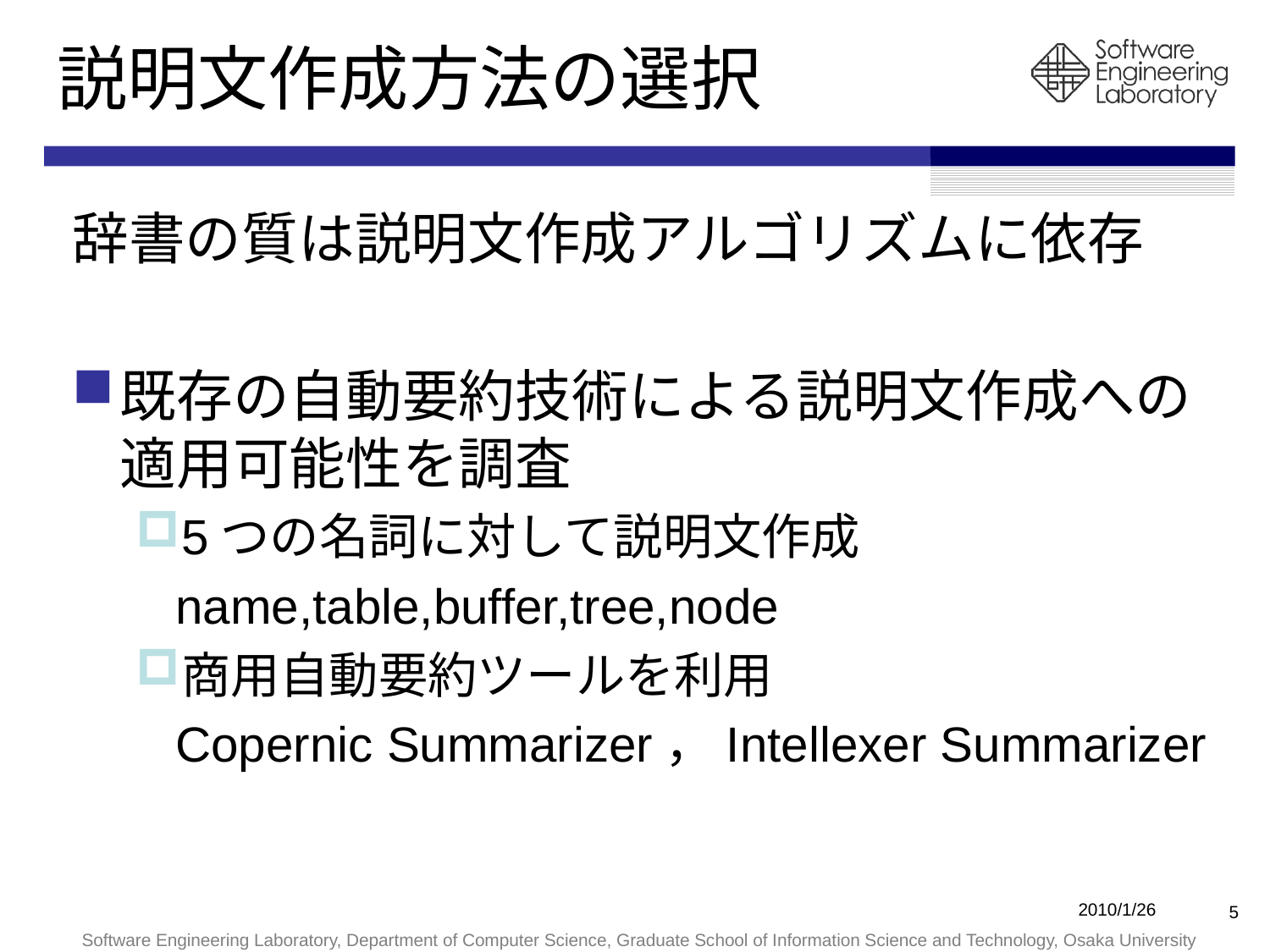

# 説明文作成方法の選択
辞書の質は説明文作成アルゴリズムに依存

既存の自動要約技術による説明文作成への適用可能性を調査
5つの名詞に対して説明文作成
	name,table,buffer,tree,node
商用自動要約ツールを利用
	Copernic Summarizer，Intellexer Summarizer

2010/1/26
5